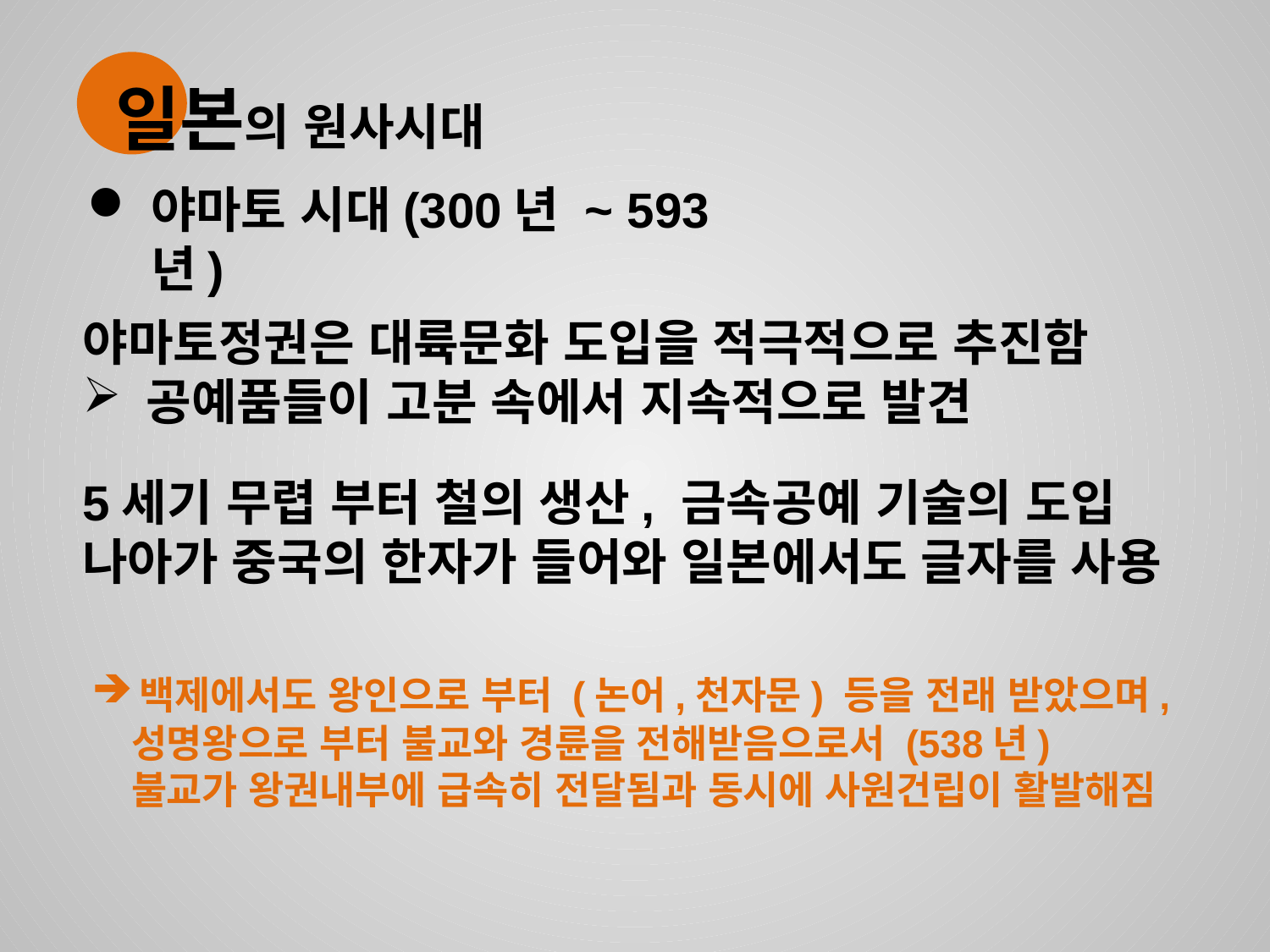

일본의 원사시대
야마토 시대(300년 ~ 593년)
야마토정권은 대륙문화 도입을 적극적으로 추진함
공예품들이 고분 속에서 지속적으로 발견
5세기 무렵 부터 철의 생산, 금속공예 기술의 도입
나아가 중국의 한자가 들어와 일본에서도 글자를 사용
성명왕으로 부터 불교와 경륜을 전해받음으로서 (538년)
불교가 왕권내부에 급속히 전달됨과 동시에 사원건립이 활발해짐
백제에서도 왕인으로 부터 (논어,천자문) 등을 전래 받았으며,